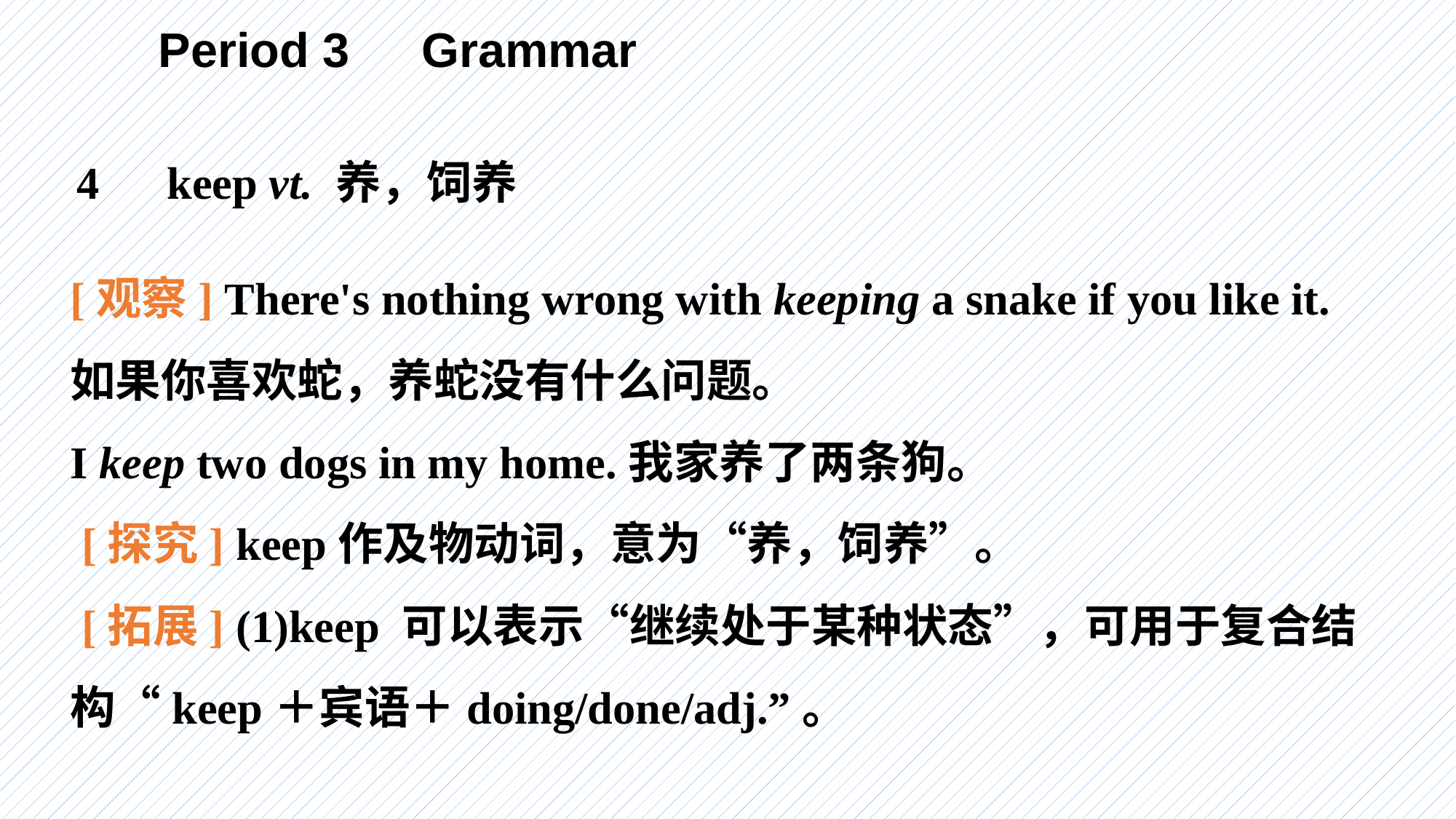

Period 3　Grammar
4　keep vt. 养，饲养
[观察] There's nothing wrong with keeping a snake if you like it.
如果你喜欢蛇，养蛇没有什么问题。
I keep two dogs in my home.我家养了两条狗。
 [探究] keep作及物动词，意为“养，饲养”。
 [拓展] (1)keep 可以表示“继续处于某种状态”，可用于复合结构“keep＋宾语＋doing/done/adj.”。